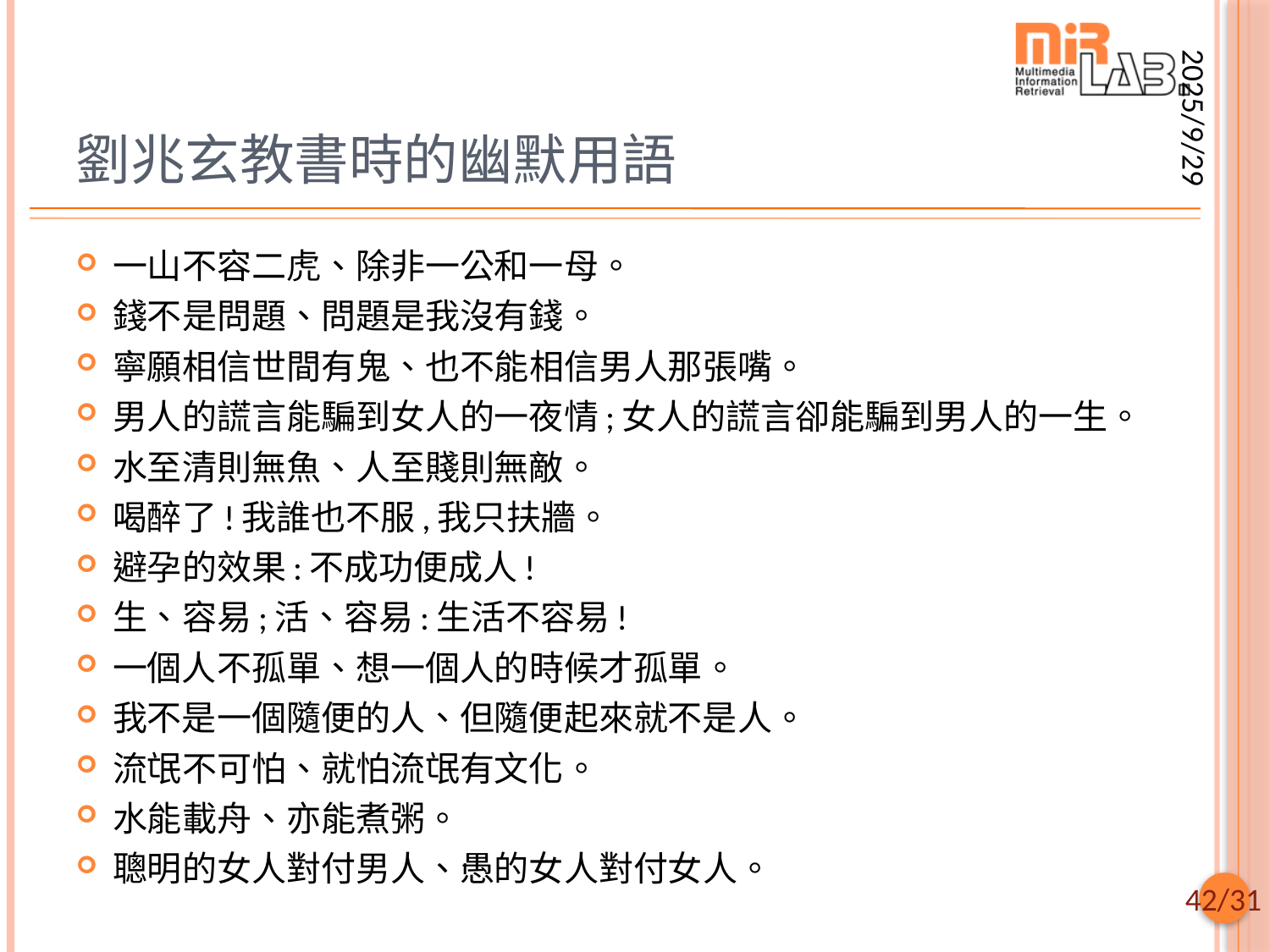

# 劉兆玄教書時的幽默用語
2025/9/29
一山不容二虎、除非一公和一母。
錢不是問題、問題是我沒有錢。
寧願相信世間有鬼、也不能相信男人那張嘴。
男人的謊言能騙到女人的一夜情;女人的謊言卻能騙到男人的一生。
水至清則無魚、人至賤則無敵。
喝醉了!我誰也不服,我只扶牆。
避孕的效果:不成功便成人!
生、容易;活、容易:生活不容易!
一個人不孤單、想一個人的時候才孤單。
我不是一個隨便的人、但隨便起來就不是人。
流氓不可怕、就怕流氓有文化。
水能載舟、亦能煮粥。
聰明的女人對付男人、愚的女人對付女人。